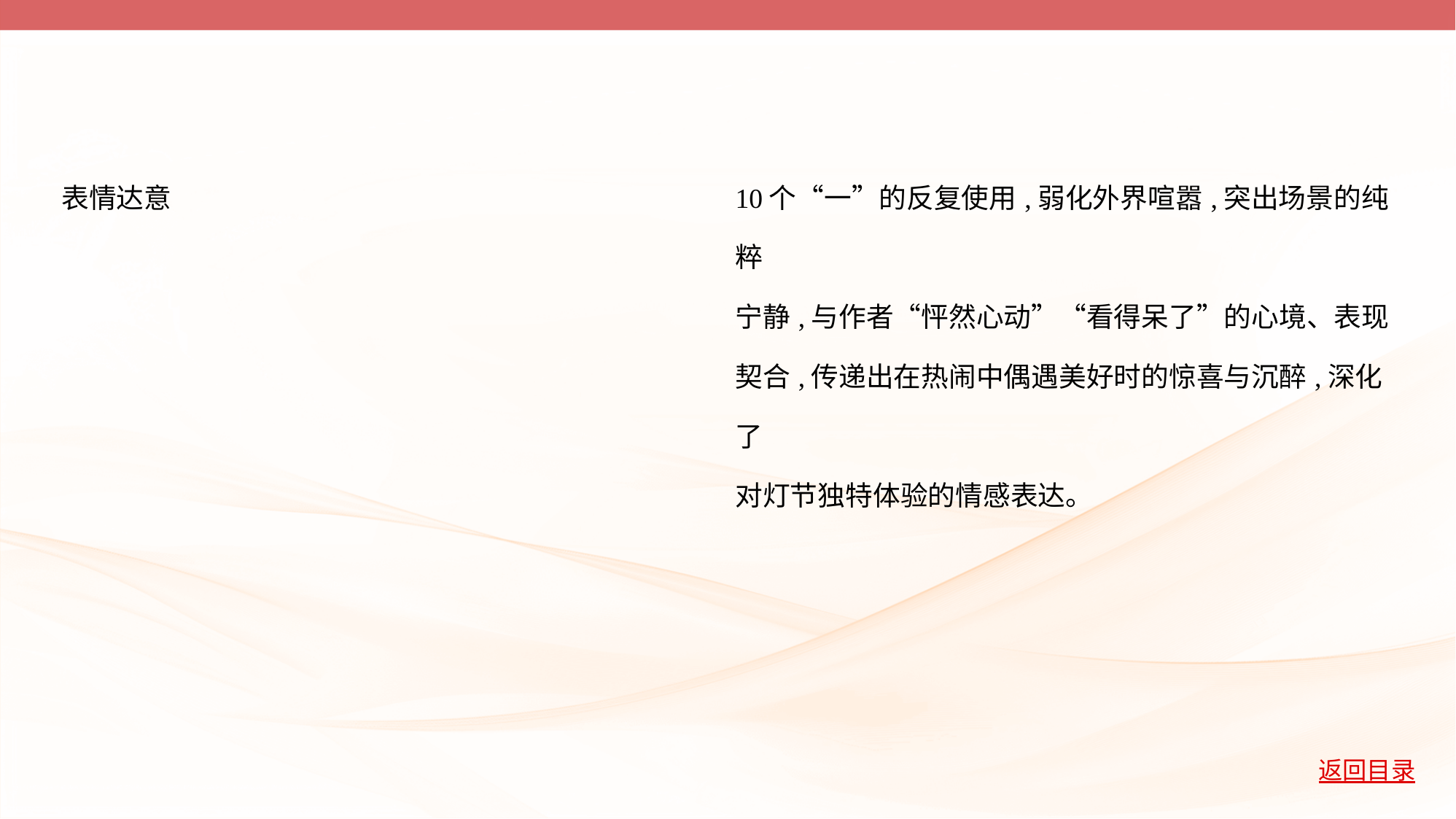

| 表情达意 | 10个“一”的反复使用,弱化外界喧嚣,突出场景的纯粹 宁静,与作者“怦然心动”“看得呆了”的心境、表现 契合,传递出在热闹中偶遇美好时的惊喜与沉醉,深化了 对灯节独特体验的情感表达。 |
| --- | --- |